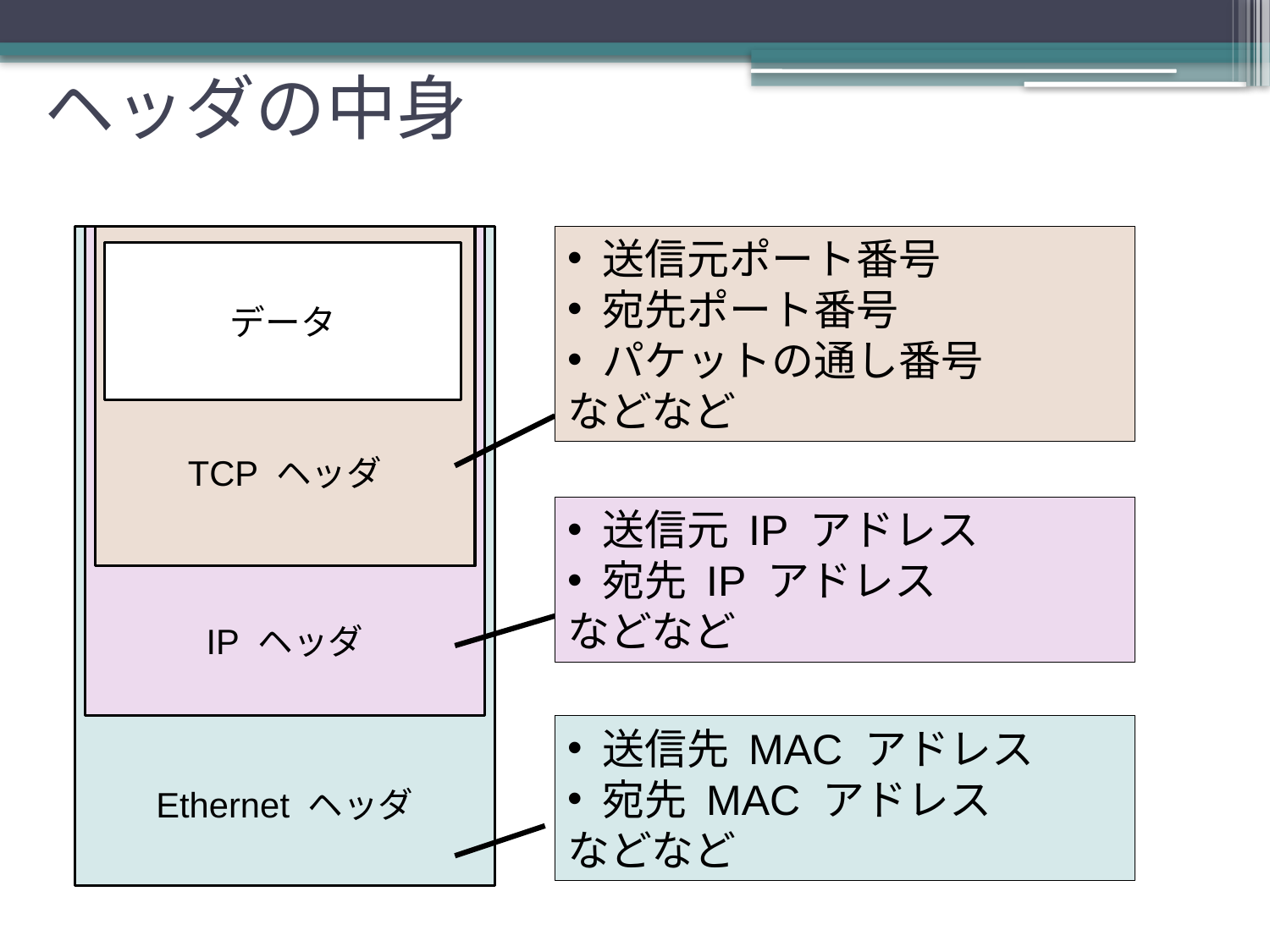

ヘッダの中身

Ethernet ヘッダ

IP ヘッダ

TCP ヘッダ
データ
 送信元ポート番号
 宛先ポート番号
 パケットの通し番号
などなど
 送信元 IP アドレス
 宛先 IP アドレス
などなど
 送信先 MAC アドレス
 宛先 MAC アドレス
などなど